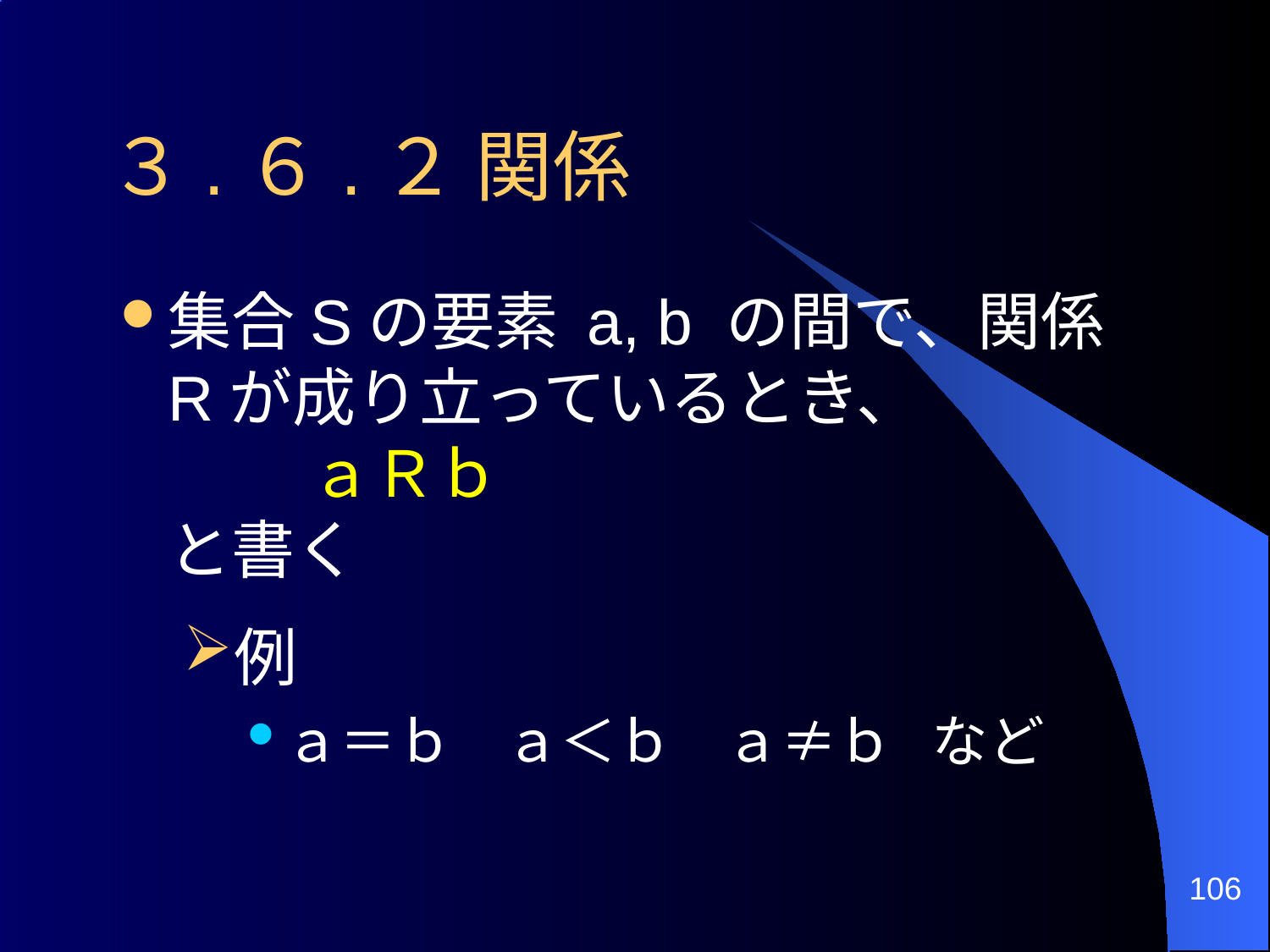

# ３.６.２ 関係
集合Sの要素 a, b の間で、関係Rが成り立っているとき、
	 ａＲｂ
と書く
例
ａ＝ｂ    ａ＜ｂ    ａ≠ｂ   など
106